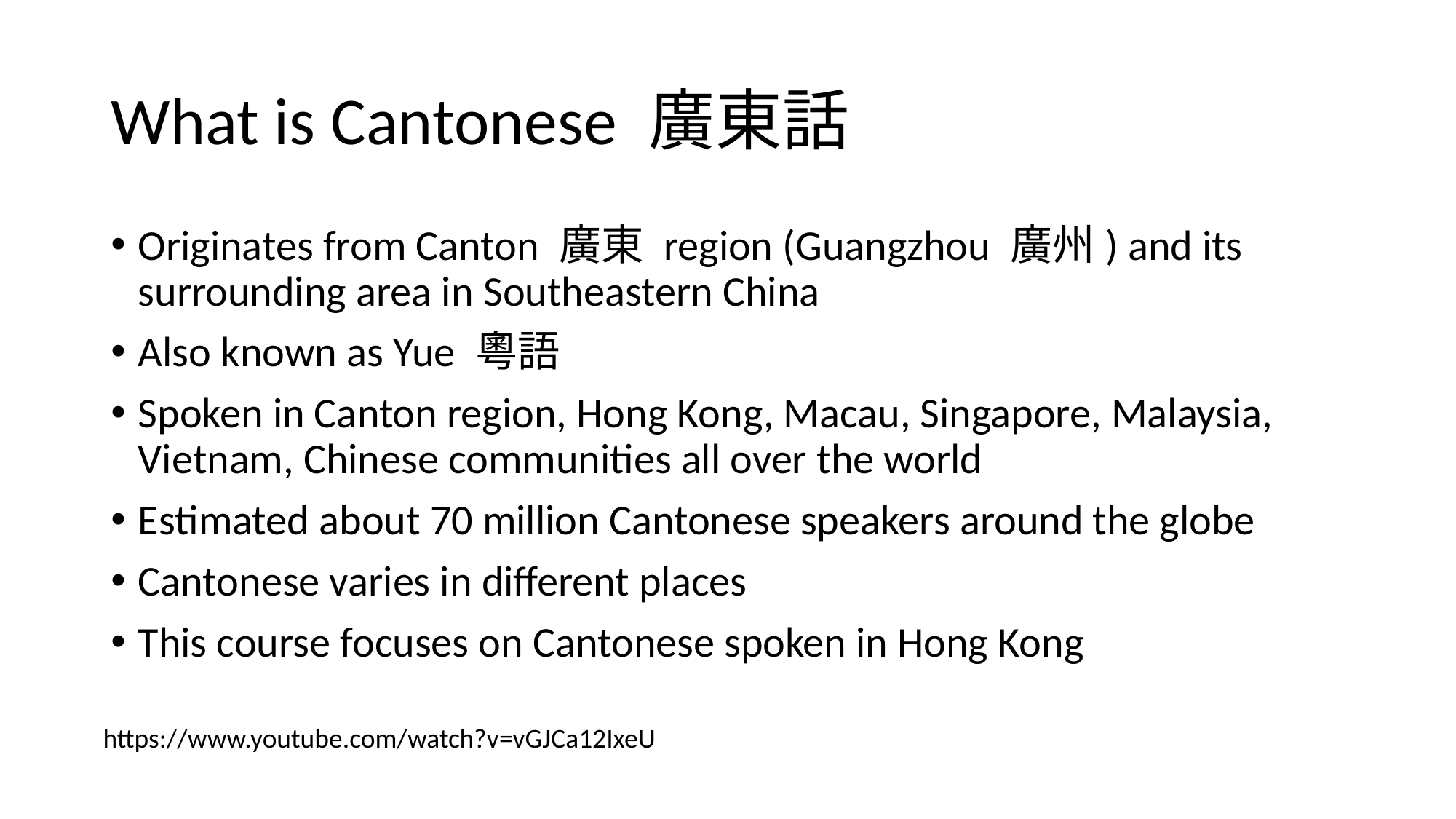

# What is Cantonese 廣東話
Originates from Canton 廣東 region (Guangzhou 廣州) and its surrounding area in Southeastern China
Also known as Yue 粵語
Spoken in Canton region, Hong Kong, Macau, Singapore, Malaysia, Vietnam, Chinese communities all over the world
Estimated about 70 million Cantonese speakers around the globe
Cantonese varies in different places
This course focuses on Cantonese spoken in Hong Kong
https://www.youtube.com/watch?v=vGJCa12IxeU